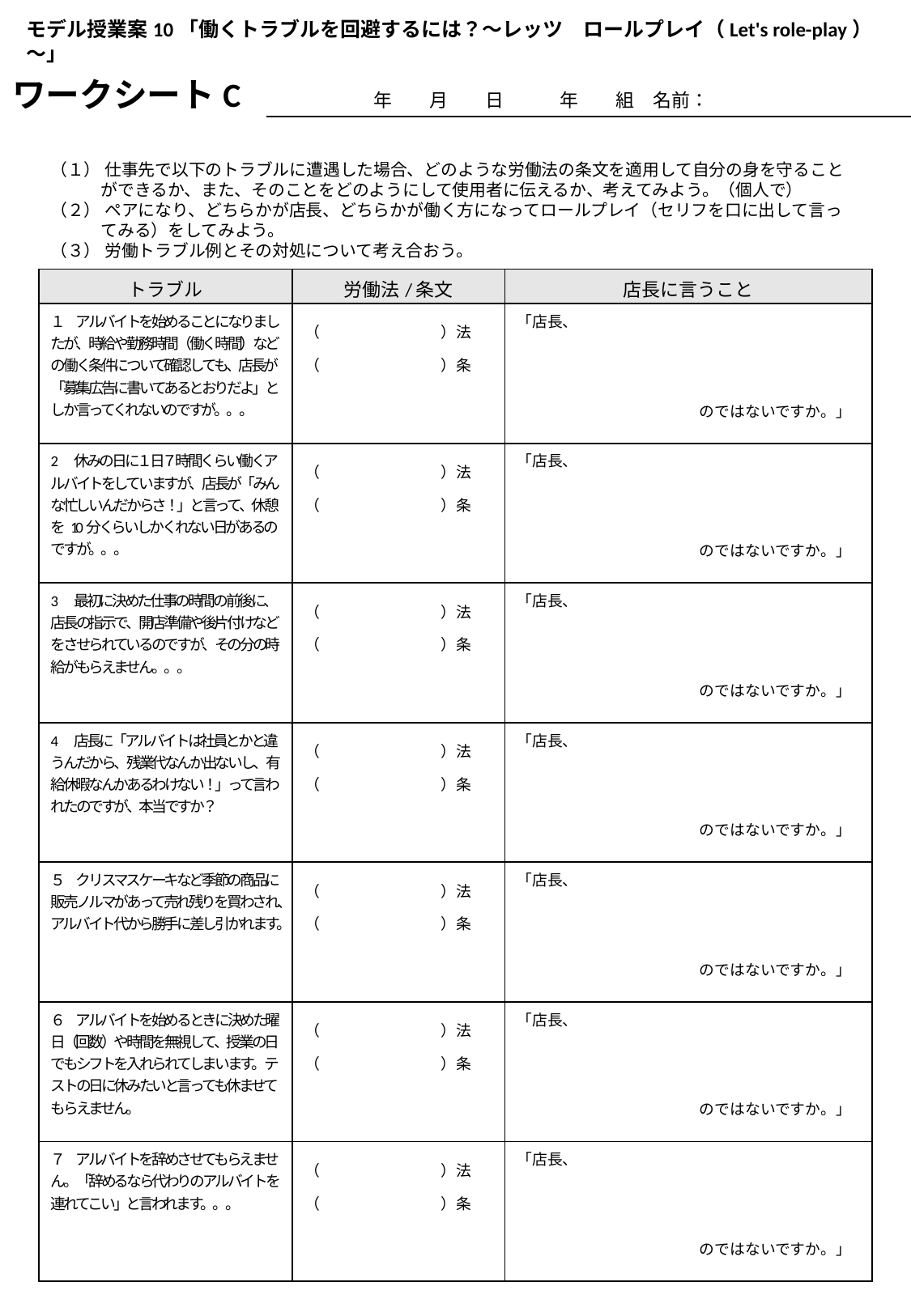

ワークシートC　　　　年　　月　　日　　　年　　組　名前：
モデル授業案10「働くトラブルを回避するには？～レッツ　ロールプレイ（Let's role-play）～」
（１） 仕事先で以下のトラブルに遭遇した場合、どのような労働法の条文を適用して自分の身を守ること
　　　ができるか、また、そのことをどのようにして使用者に伝えるか、考えてみよう。（個人で）
（２） ペアになり、どちらかが店長、どちらかが働く方になってロールプレイ（セリフを口に出して言っ
　　　てみる）をしてみよう。
（３） 労働トラブル例とその対処について考え合おう。
| トラブル | 労働法/条文 | 店長に言うこと |
| --- | --- | --- |
| １　アルバイトを始めることになりましたが、時給や勤務時間（働く時間）などの働く条件について確認しても、店長が「募集広告に書いてあるとおりだよ」としか言ってくれないのですが。。。 | （　　　　　　　　）法 （　　　　　　　　）条 | 「店長、 　　　　　　　　　　　　　　　 　　　　　　　　　　　　のではないですか。」 |
| 2　休みの日に１日７時間くらい働くアルバイトをしていますが、店長が「みんな忙しいんだからさ！」と言って、休憩を10分くらいしかくれない日があるのですが。。。 | （　　　　　　　　）法 （　　　　　　　　）条 | 「店長、 　　　　　　　　　　　　　　　 　　　　　　　　　　　　のではないですか。」 |
| 3　最初に決めた仕事の時間の前後に、店長の指示で、開店準備や後片付けなどをさせられているのですが、その分の時給がもらえません。。。 | （　　　　　　　　）法 （　　　　　　　　）条 | 「店長、 　　　　　　　　　　　　　　　 　　　　　　　　　　　　のではないですか。」 |
| 4　店長に「アルバイトは社員とかと違うんだから、残業代なんか出ないし、有給休暇なんかあるわけない！」って言われたのですが、本当ですか？ | （　　　　　　　　）法 （　　　　　　　　）条 | 「店長、 　　　　　　　　　　　　　　　 　　　　　　　　　　　　のではないですか。」 |
| ５　クリスマスケーキなど季節の商品に販売ノルマがあって売れ残りを買わされ、アルバイト代から勝手に差し引かれます。 | （　　　　　　　　）法 （　　　　　　　　）条 | 「店長、 　　　　　　　　　　　　　　　 　　　　　　　　　　　　のではないですか。」 |
| ６　アルバイトを始めるときに決めた曜日（回数）や時間を無視して、授業の日でもシフトを入れられてしまいます。テストの日に休みたいと言っても休ませてもらえません。 | （　　　　　　　　）法 （　　　　　　　　）条 | 「店長、 　　　　　　　　　　　　　　　 　　　　　　　　　　　　のではないですか。」 |
| ７　アルバイトを辞めさせてもらえません。「辞めるなら代わりのアルバイトを連れてこい」と言われます。。。 | （　　　　　　　　）法 （　　　　　　　　）条 | 「店長、 　　　　　　　　　　　　　　　 　　　　　　　　　　　　のではないですか。」 |